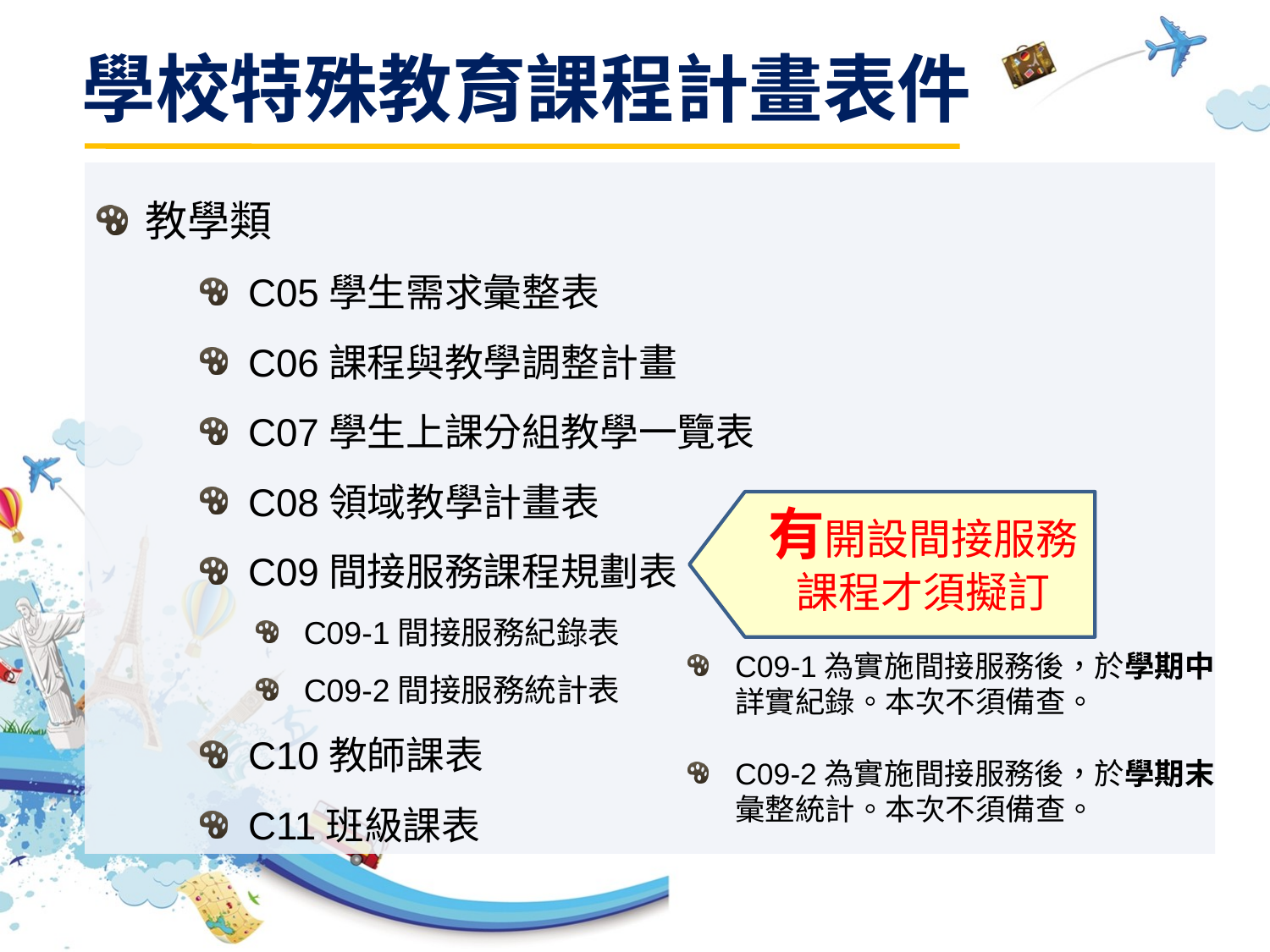

學校特殊教育課程計畫表件
教學類
C05學生需求彙整表
C06課程與教學調整計畫
C07學生上課分組教學一覽表
C08領域教學計畫表
C09間接服務課程規劃表
C09-1間接服務紀錄表
C09-2間接服務統計表
C10教師課表
C11班級課表
有開設間接服務課程才須擬訂
C09-1為實施間接服務後，於學期中詳實紀錄。本次不須備查。

C09-2為實施間接服務後，於學期末彙整統計。本次不須備查。